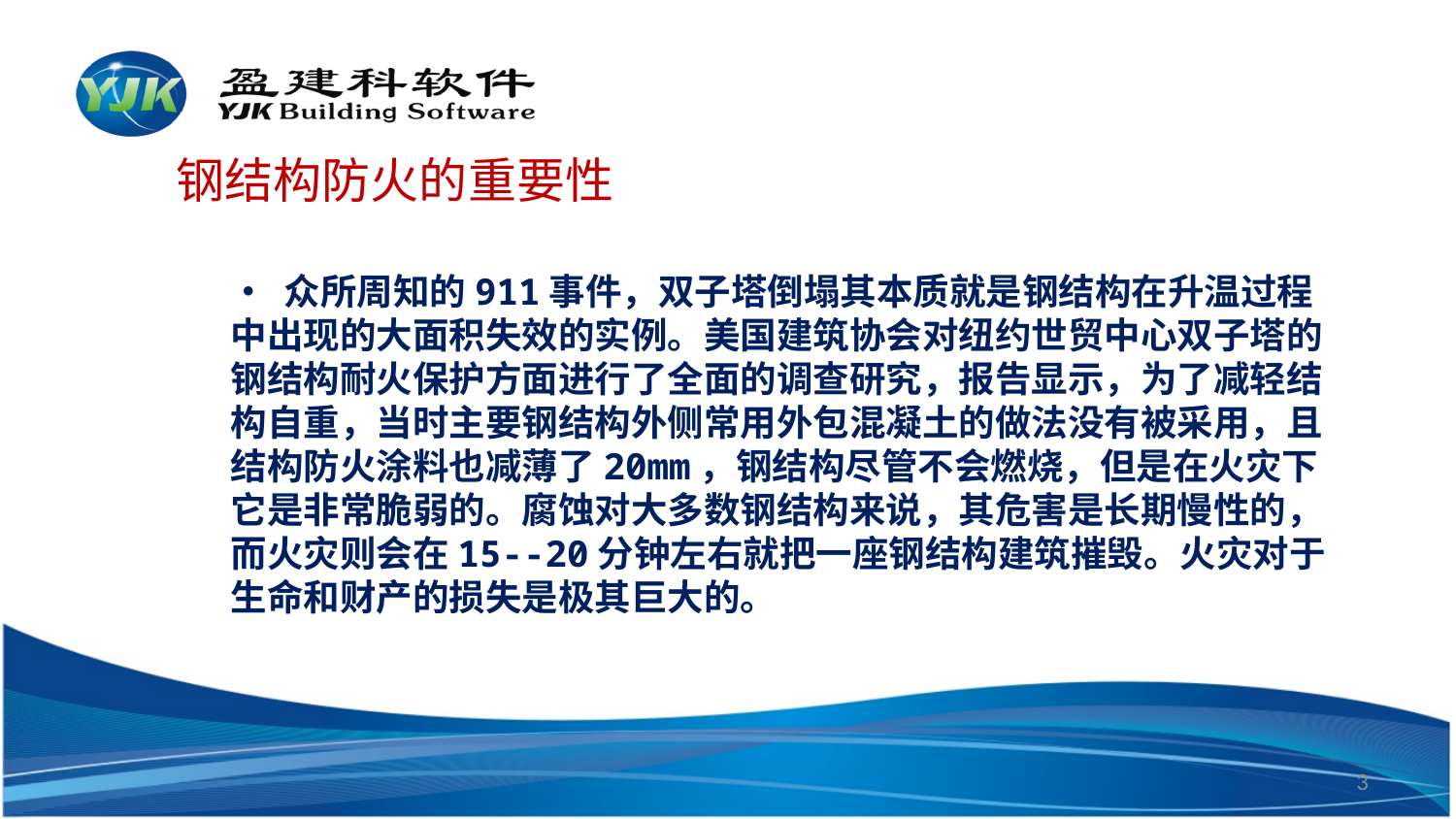

钢结构防火的重要性
• 众所周知的911事件，双子塔倒塌其本质就是钢结构在升温过程中出现的大面积失效的实例。美国建筑协会对纽约世贸中心双子塔的钢结构耐火保护方面进行了全面的调查研究，报告显示，为了减轻结构自重，当时主要钢结构外侧常用外包混凝土的做法没有被采用，且结构防火涂料也减薄了20mm，钢结构尽管不会燃烧，但是在火灾下它是非常脆弱的。腐蚀对大多数钢结构来说，其危害是长期慢性的，而火灾则会在15--20分钟左右就把一座钢结构建筑摧毁。火灾对于生命和财产的损失是极其巨大的。
3